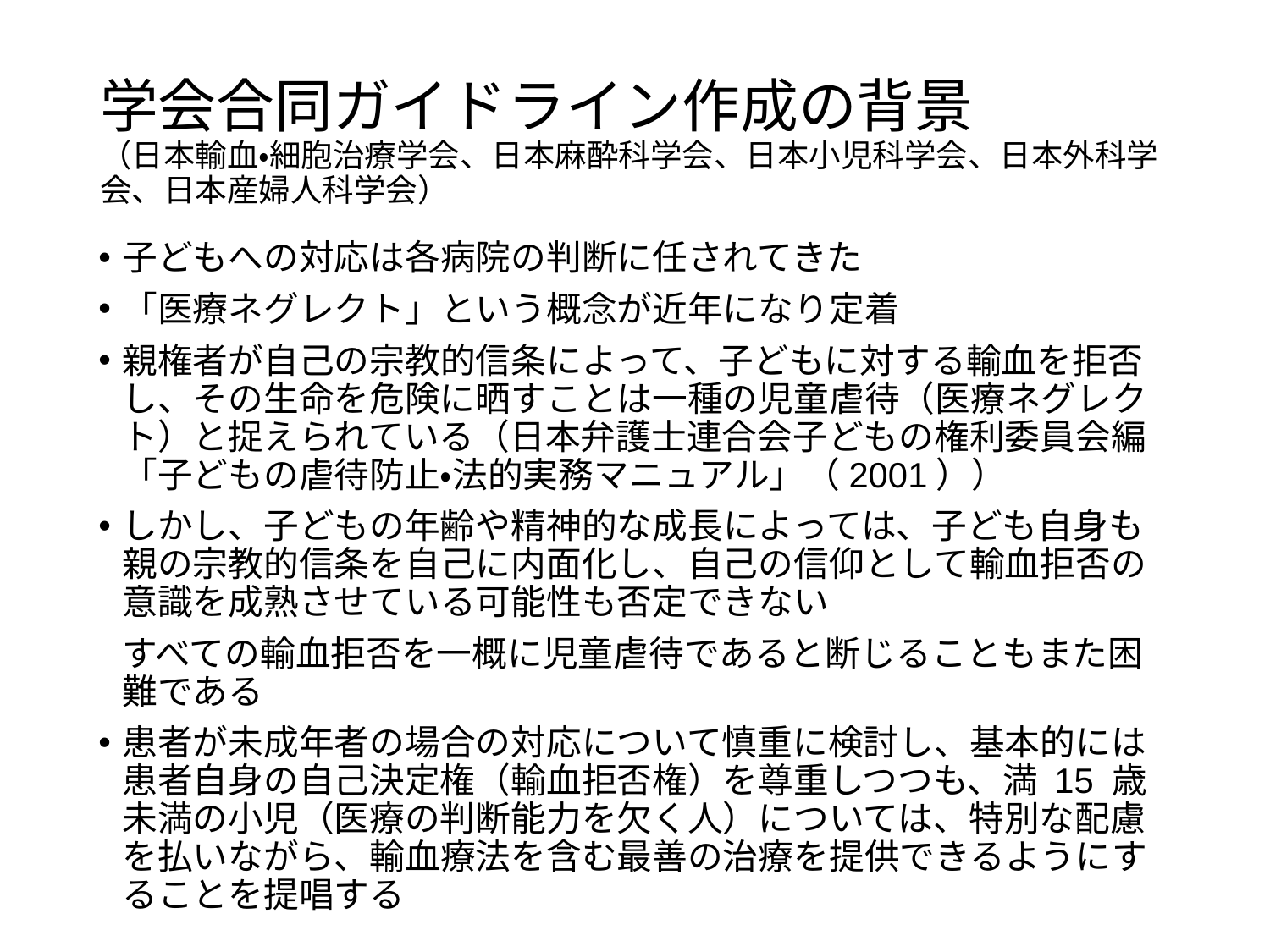

# 学会合同ガイドライン作成の背景 （日本輸血・細胞治療学会、日本麻酔科学会、日本小児科学会、日本外科学会、日本産婦人科学会）
子どもへの対応は各病院の判断に任されてきた
「医療ネグレクト」という概念が近年になり定着
親権者が自己の宗教的信条によって、子どもに対する輸血を拒否し、その生命を危険に晒すことは一種の児童虐待（医療ネグレクト）と捉えられている（日本弁護士連合会子どもの権利委員会編「子どもの虐待防止・法的実務マニュアル」（2001））
しかし、子どもの年齢や精神的な成長によっては、子ども自身も親の宗教的信条を自己に内面化し、自己の信仰として輸血拒否の意識を成熟させている可能性も否定できない
すべての輸血拒否を一概に児童虐待であると断じることもまた困難である
患者が未成年者の場合の対応について慎重に検討し、基本的には患者自身の自己決定権（輸血拒否権）を尊重しつつも、満 15 歳未満の小児（医療の判断能力を欠く人）については、特別な配慮を払いながら、輸血療法を含む最善の治療を提供できるようにすることを提唱する